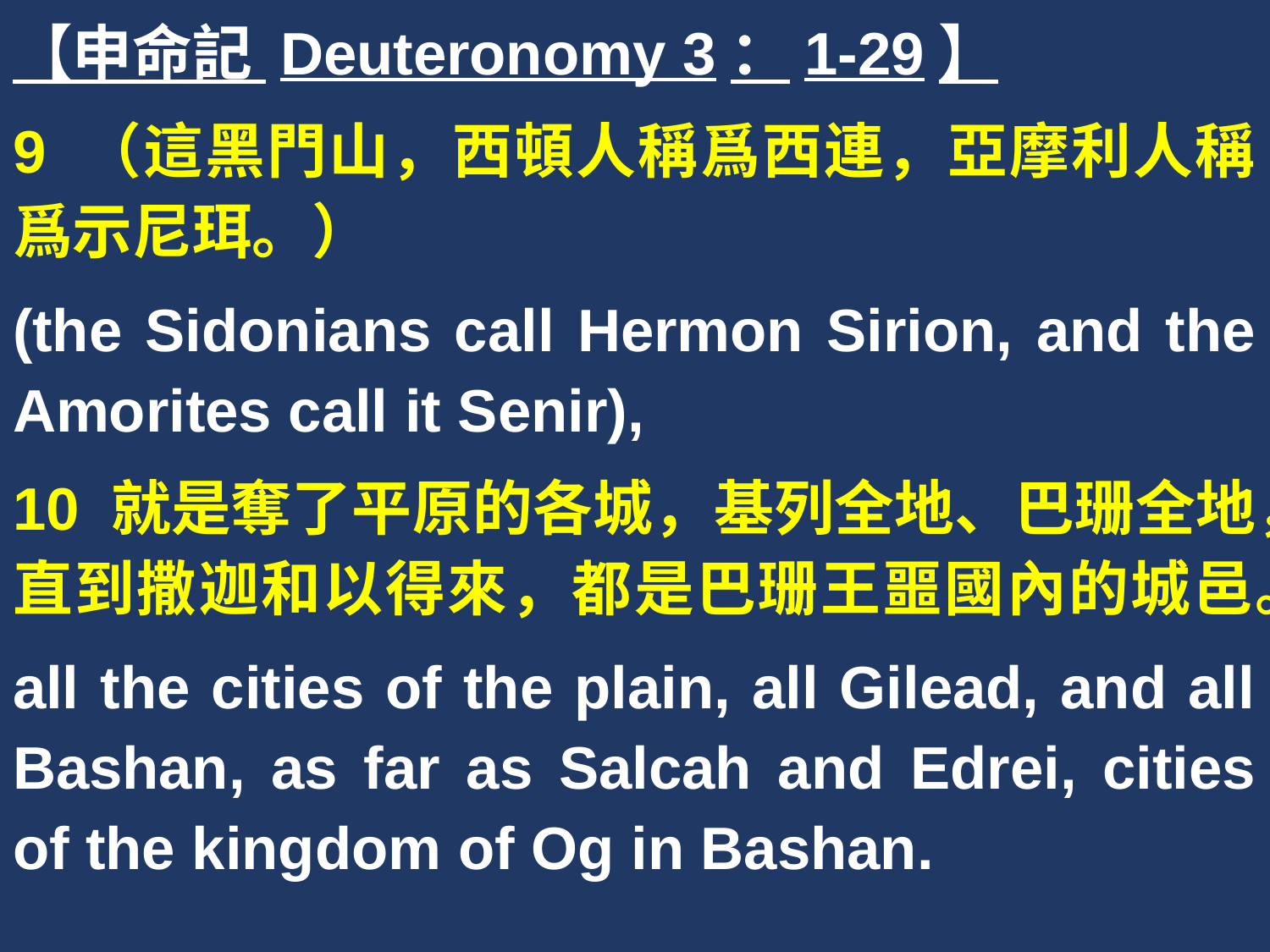

【申命記 Deuteronomy 3：1-29】
9 （這黑門山，西頓人稱爲西連，亞摩利人稱爲示尼珥。）
(the Sidonians call Hermon Sirion, and the Amorites call it Senir),
10 就是奪了平原的各城，基列全地、巴珊全地，直到撒迦和以得來，都是巴珊王噩國內的城邑。
all the cities of the plain, all Gilead, and all Bashan, as far as Salcah and Edrei, cities of the kingdom of Og in Bashan.